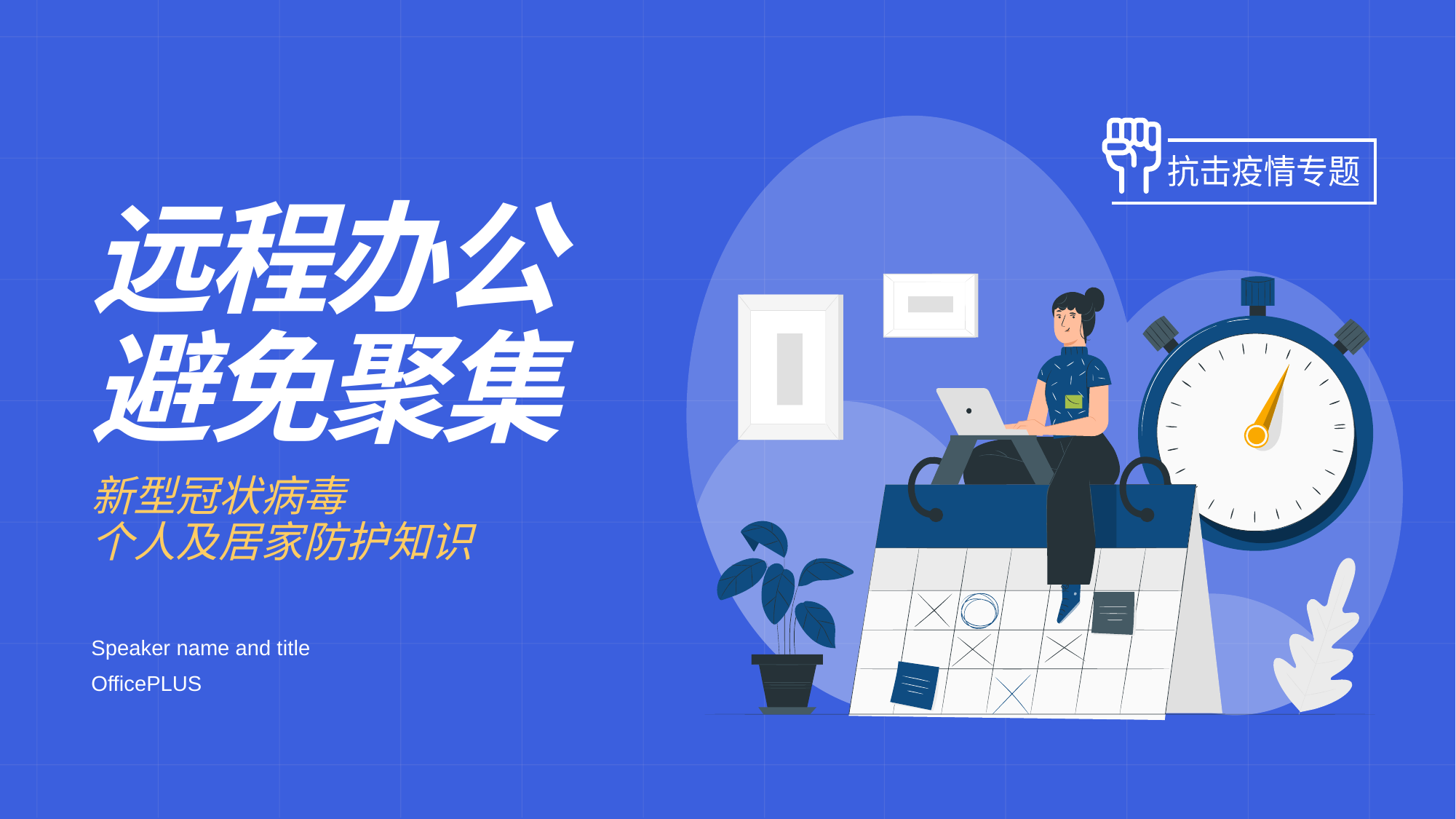

抗击疫情专题
远
程
办
公
避
免
聚
集
# 新型冠状病毒 个人及居家防护知识
Speaker name and title
OfficePLUS